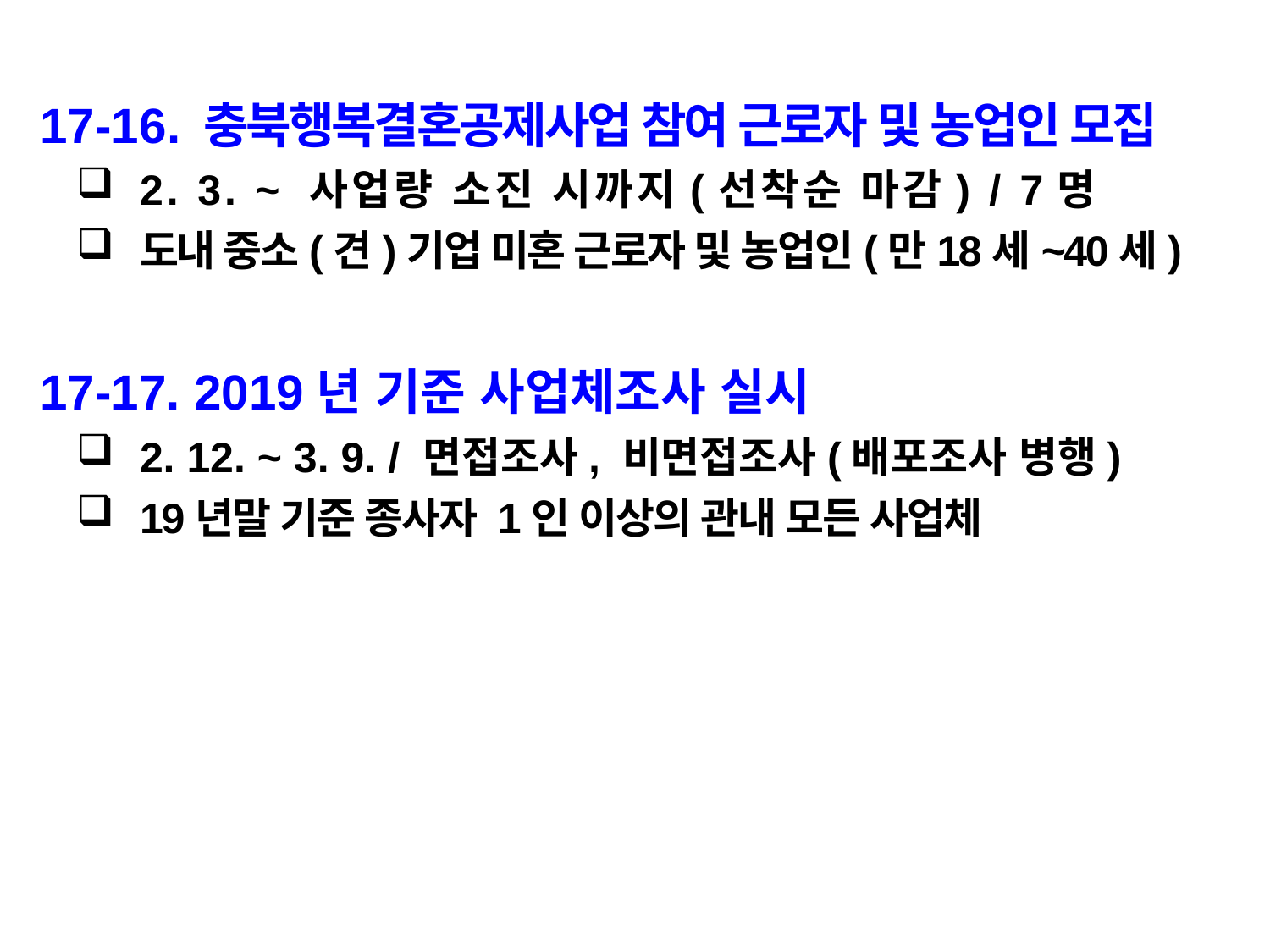

17-16. 충북행복결혼공제사업 참여 근로자 및 농업인 모집
2. 3. ~ 사업량 소진 시까지(선착순 마감) / 7명
도내 중소(견)기업 미혼 근로자 및 농업인(만18세~40세)

  17-17. 2019년 기준 사업체조사 실시
2. 12. ~ 3. 9. / 면접조사, 비면접조사(배포조사 병행)
19년말 기준 종사자 1인 이상의 관내 모든 사업체